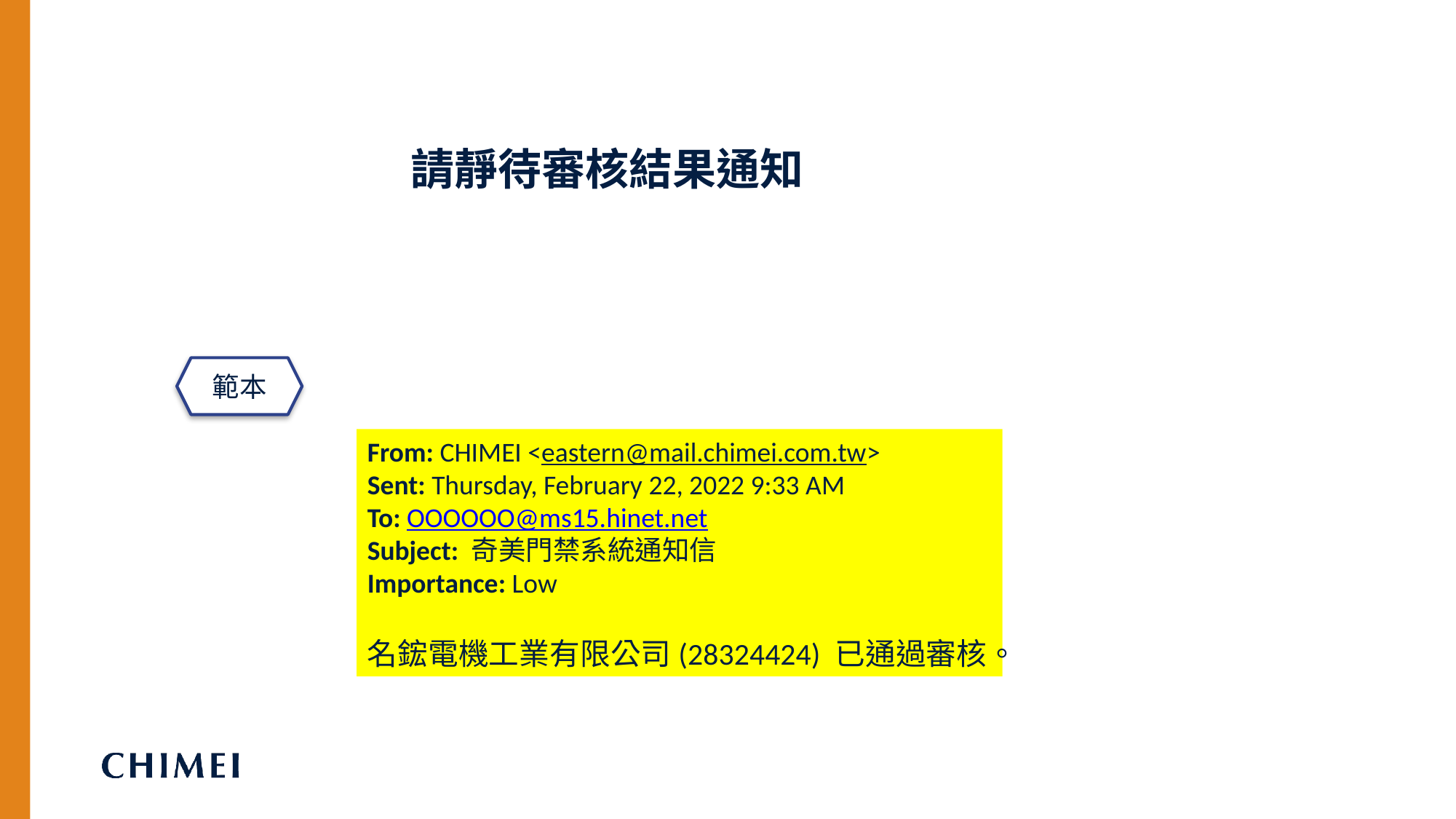

請靜待審核結果通知
範本
From: CHIMEI <eastern@mail.chimei.com.tw>
Sent: Thursday, February 22, 2022 9:33 AM
To: OOOOOO@ms15.hinet.net
Subject: 奇美門禁系統通知信
Importance: Low

名鋐電機工業有限公司(28324424) 已通過審核。